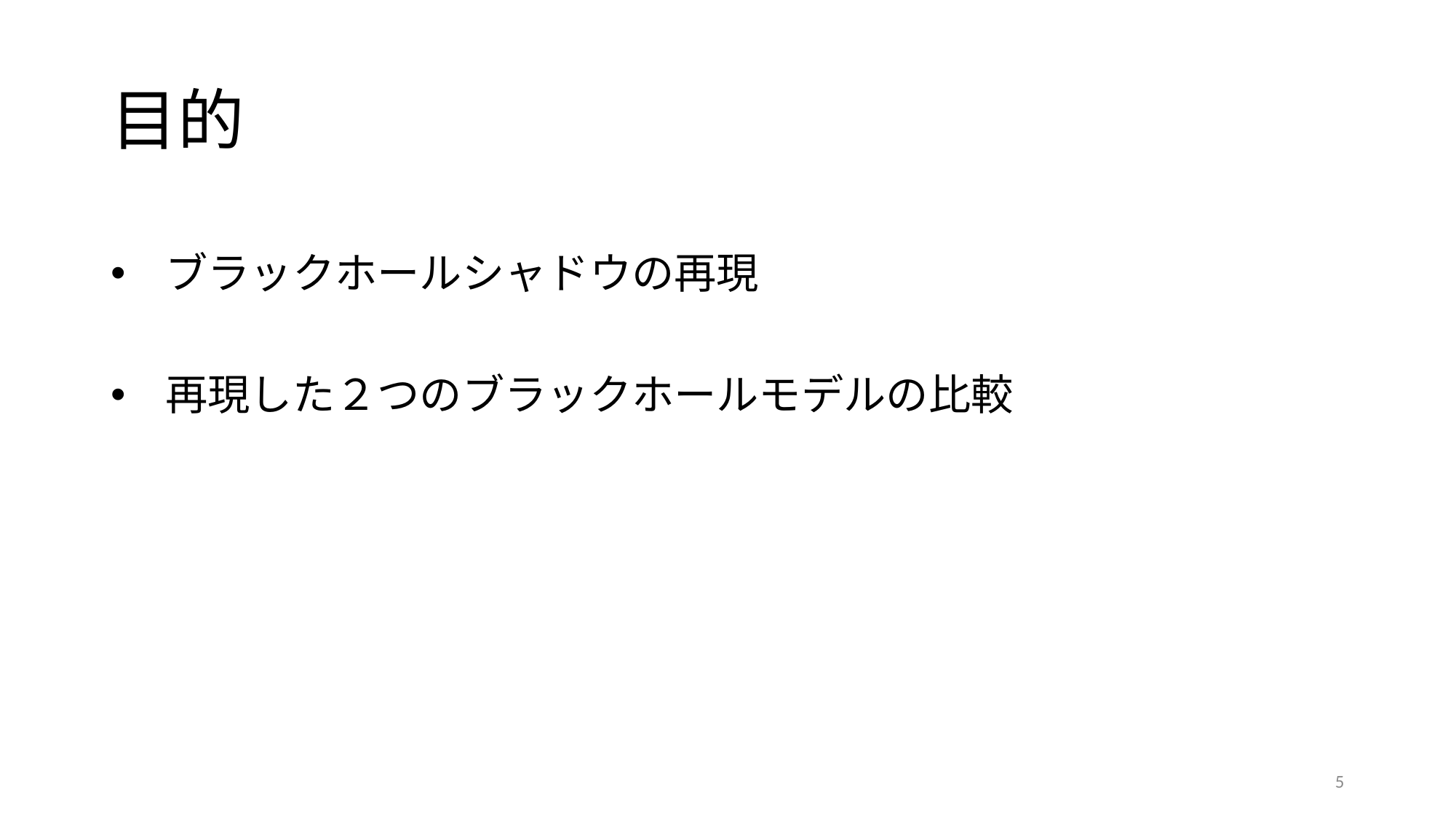

# 目的
ブラックホールシャドウの再現

再現した２つのブラックホールモデルの比較
5